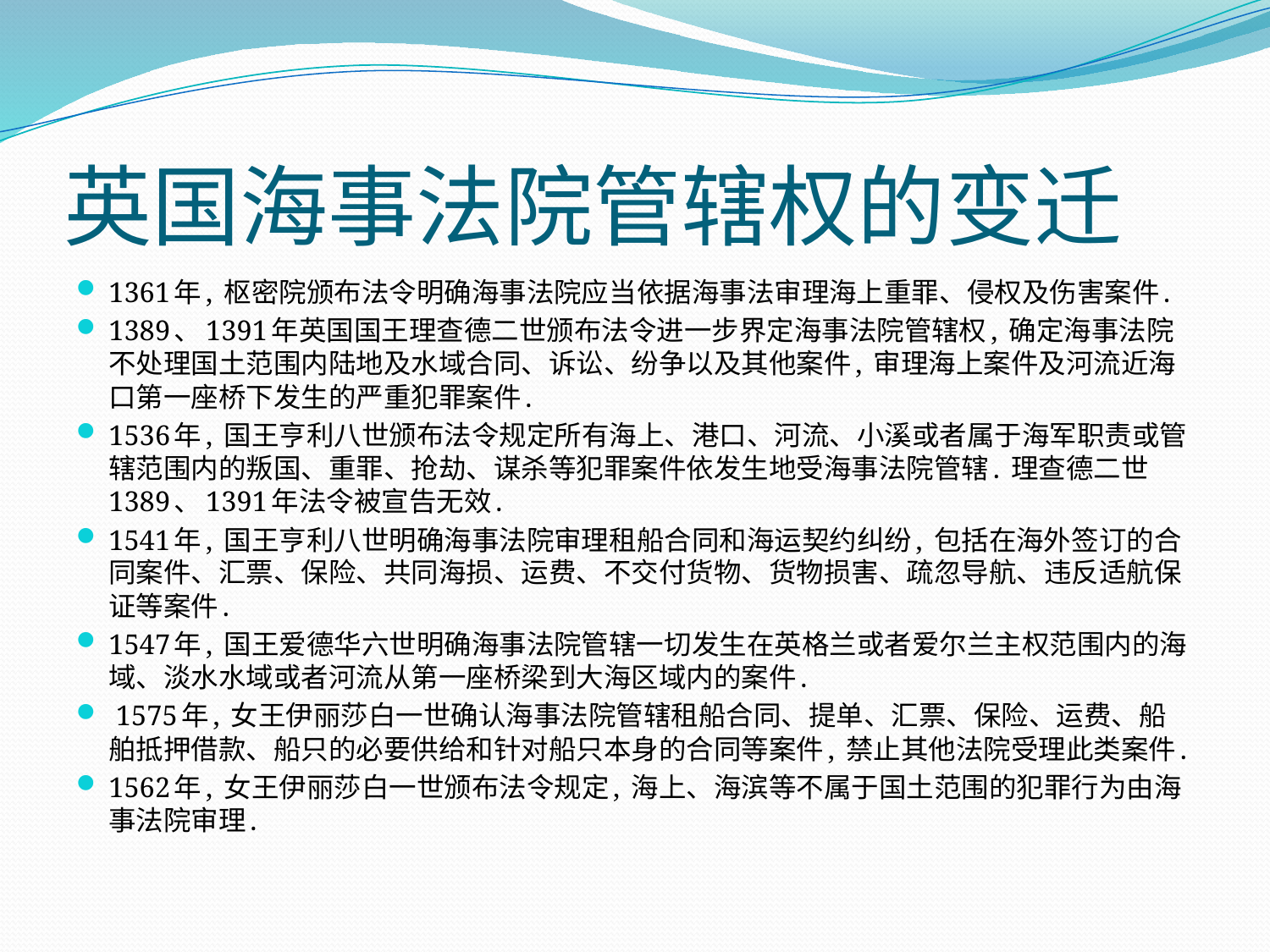

# 英国海事法院管辖权的变迁
1361年, 枢密院颁布法令明确海事法院应当依据海事法审理海上重罪、侵权及伤害案件.
1389、1391年英国国王理查德二世颁布法令进一步界定海事法院管辖权, 确定海事法院不处理国土范围内陆地及水域合同、诉讼、纷争以及其他案件, 审理海上案件及河流近海口第一座桥下发生的严重犯罪案件.
1536年, 国王亨利八世颁布法令规定所有海上、港口、河流、小溪或者属于海军职责或管辖范围内的叛国、重罪、抢劫、谋杀等犯罪案件依发生地受海事法院管辖. 理查德二世 1389、1391年法令被宣告无效.
1541年, 国王亨利八世明确海事法院审理租船合同和海运契约纠纷, 包括在海外签订的合同案件、汇票、保险、共同海损、运费、不交付货物、货物损害、疏忽导航、违反适航保证等案件.
1547年, 国王爱德华六世明确海事法院管辖一切发生在英格兰或者爱尔兰主权范围内的海域、淡水水域或者河流从第一座桥梁到大海区域内的案件.
 1575年, 女王伊丽莎白一世确认海事法院管辖租船合同、提单、汇票、保险、运费、船舶抵押借款、船只的必要供给和针对船只本身的合同等案件, 禁止其他法院受理此类案件.
1562年, 女王伊丽莎白一世颁布法令规定, 海上、海滨等不属于国土范围的犯罪行为由海事法院审理.